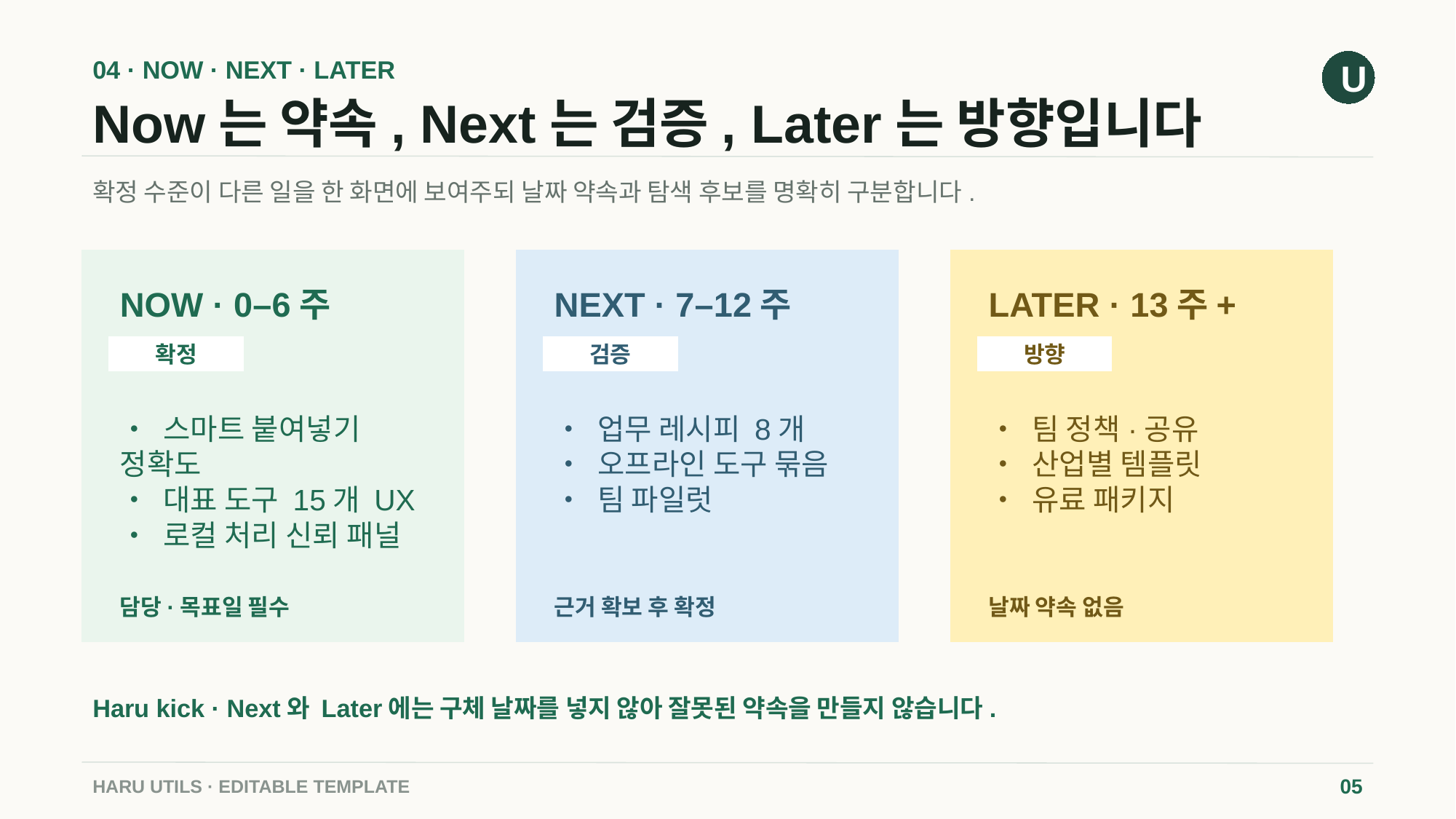

04 · NOW · NEXT · LATER
U
Now는 약속, Next는 검증, Later는 방향입니다

확정 수준이 다른 일을 한 화면에 보여주되 날짜 약속과 탐색 후보를 명확히 구분합니다.

NOW · 0–6주
NEXT · 7–12주
LATER · 13주+
확정
검증
방향
• 스마트 붙여넣기 정확도
• 대표 도구 15개 UX
• 로컬 처리 신뢰 패널
• 업무 레시피 8개
• 오프라인 도구 묶음
• 팀 파일럿
• 팀 정책·공유
• 산업별 템플릿
• 유료 패키지
담당·목표일 필수
근거 확보 후 확정
날짜 약속 없음
Haru kick · Next와 Later에는 구체 날짜를 넣지 않아 잘못된 약속을 만들지 않습니다.

HARU UTILS · EDITABLE TEMPLATE
05